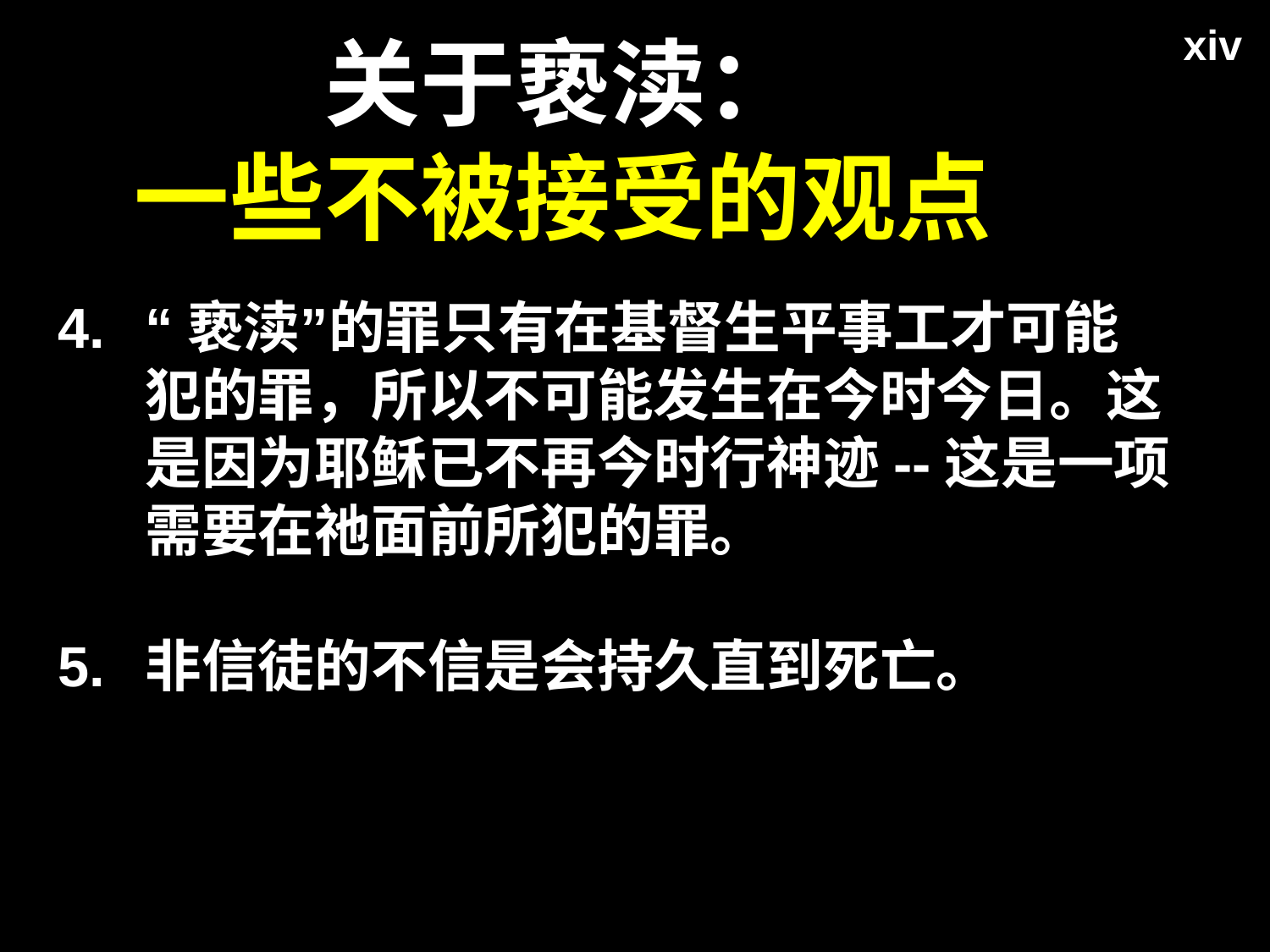

xiv
# 关于亵渎：
一些不被接受的观点
4.	“亵渎”的罪只有在基督生平事工才可能犯的罪，所以不可能发生在今时今日。这是因为耶稣已不再今时行神迹--这是一项需要在祂面前所犯的罪。

5.	非信徒的不信是会持久直到死亡。